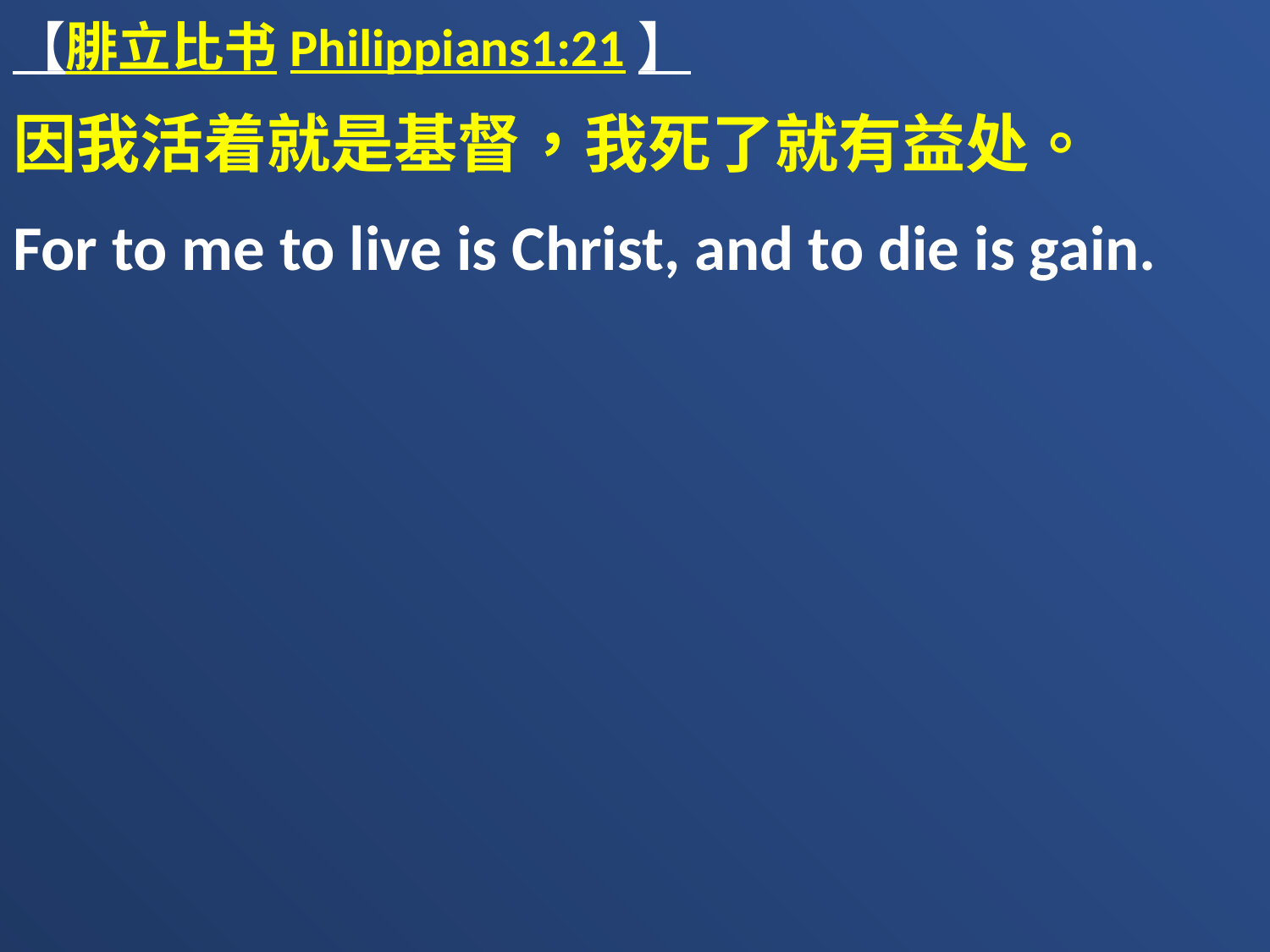

【腓立比书Philippians1:21】
因我活着就是基督，我死了就有益处。
For to me to live is Christ, and to die is gain.